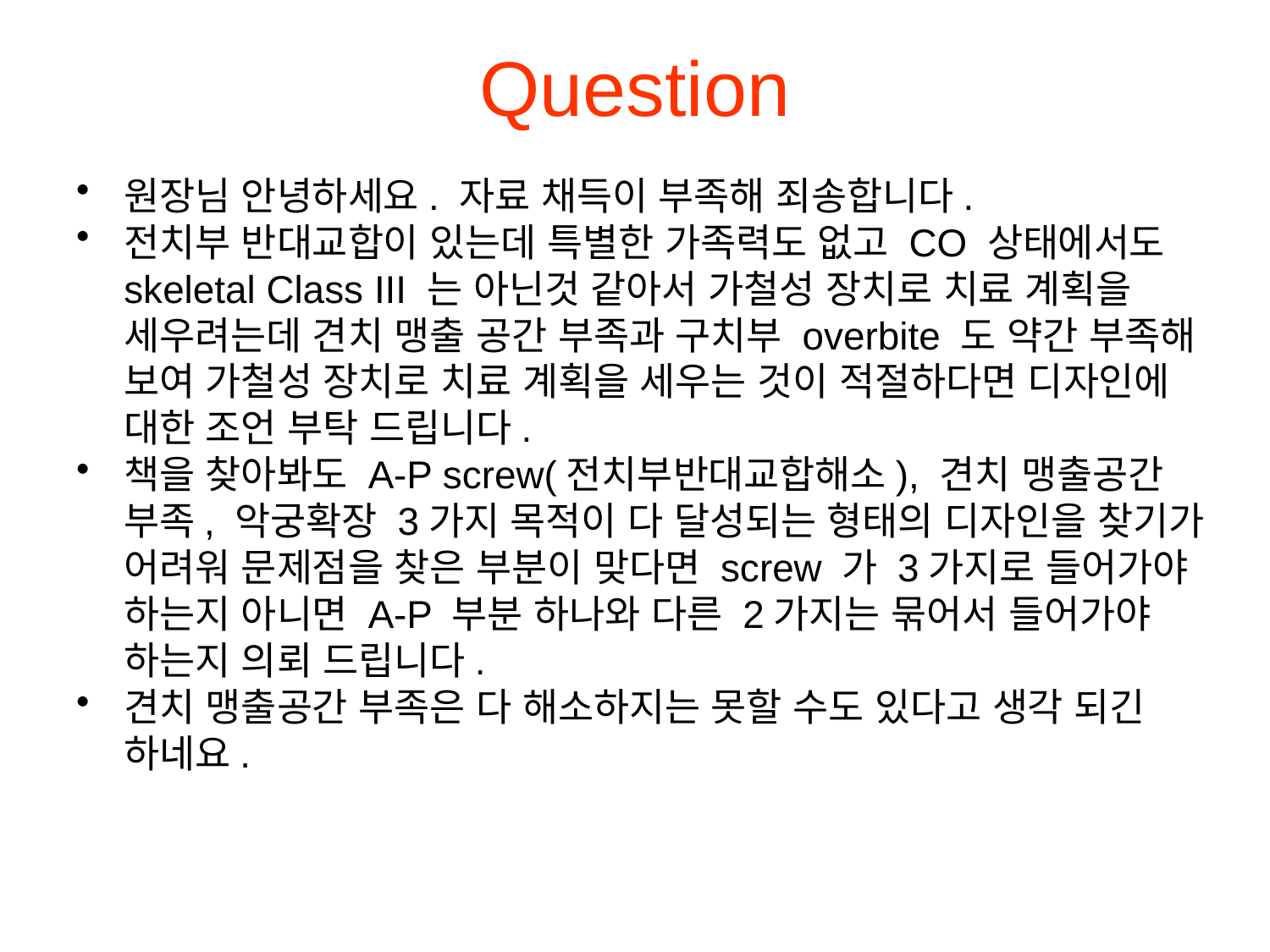

# Question
원장님 안녕하세요. 자료 채득이 부족해 죄송합니다.
전치부 반대교합이 있는데 특별한 가족력도 없고 CO 상태에서도 skeletal Class III 는 아닌것 같아서 가철성 장치로 치료 계획을 세우려는데 견치 맹출 공간 부족과 구치부 overbite 도 약간 부족해 보여 가철성 장치로 치료 계획을 세우는 것이 적절하다면 디자인에 대한 조언 부탁 드립니다.
책을 찾아봐도 A-P screw(전치부반대교합해소), 견치 맹출공간 부족, 악궁확장 3가지 목적이 다 달성되는 형태의 디자인을 찾기가 어려워 문제점을 찾은 부분이 맞다면 screw 가 3가지로 들어가야 하는지 아니면 A-P 부분 하나와 다른 2가지는 묶어서 들어가야 하는지 의뢰 드립니다.
견치 맹출공간 부족은 다 해소하지는 못할 수도 있다고 생각 되긴 하네요.